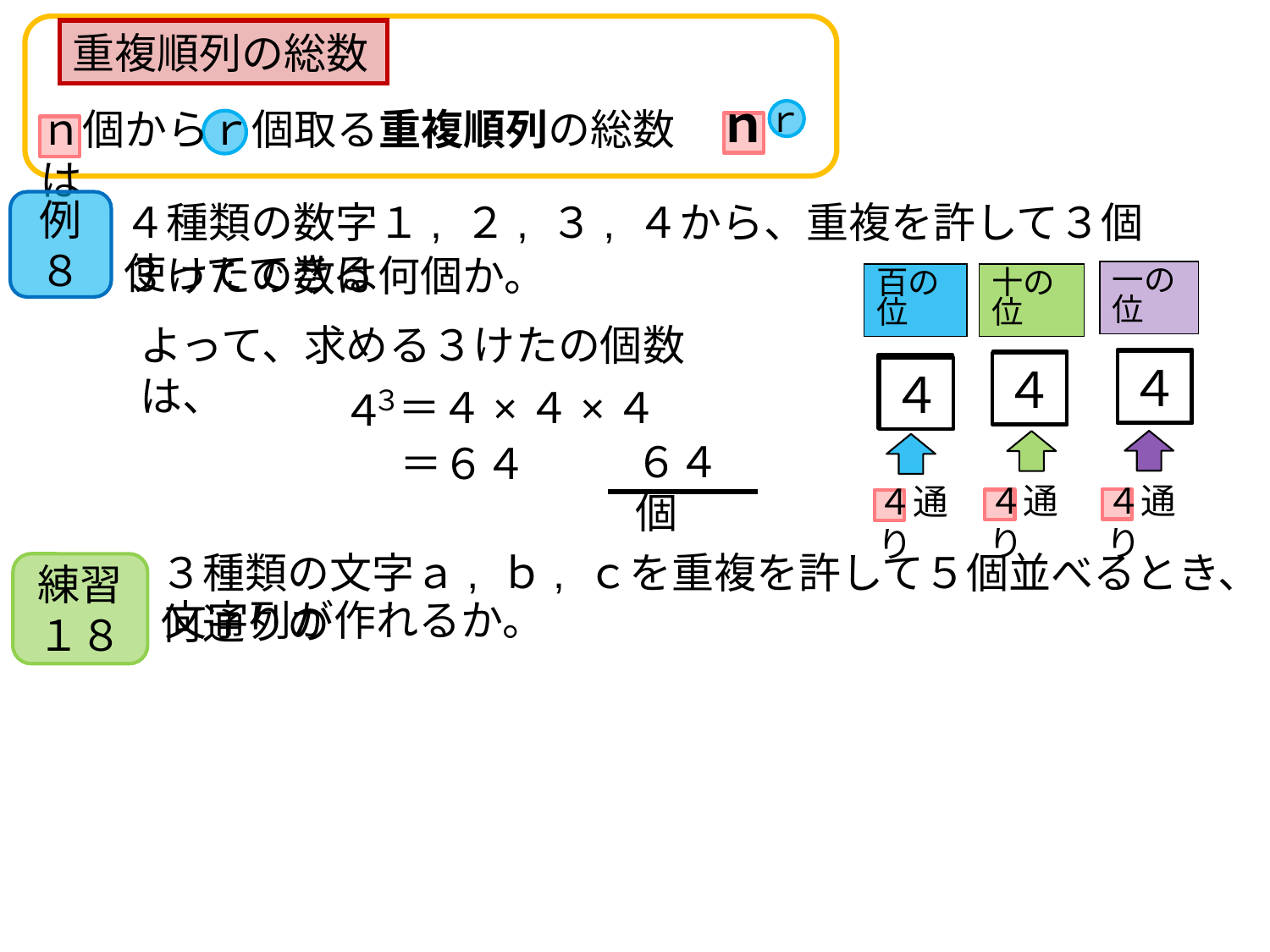

重複順列の総数
ｎ
ｒ
ｎ個からｒ個取る重複順列の総数は

４種類の数字１, ２, ３, ４から、重複を許して３個使ってできる
例８
３けたの数は何個か。
一の位
百の位
十の位
よって、求める３けたの個数は、
１
２
４
１
２
３
４
３
１
２
３
４
＝４×４×４
３
４
６４個
＝６４

４通り

４通り

４通り

３種類の文字ａ, ｂ, ｃを重複を許して５個並べるとき、何通りの
練習１８
文字列が作れるか。